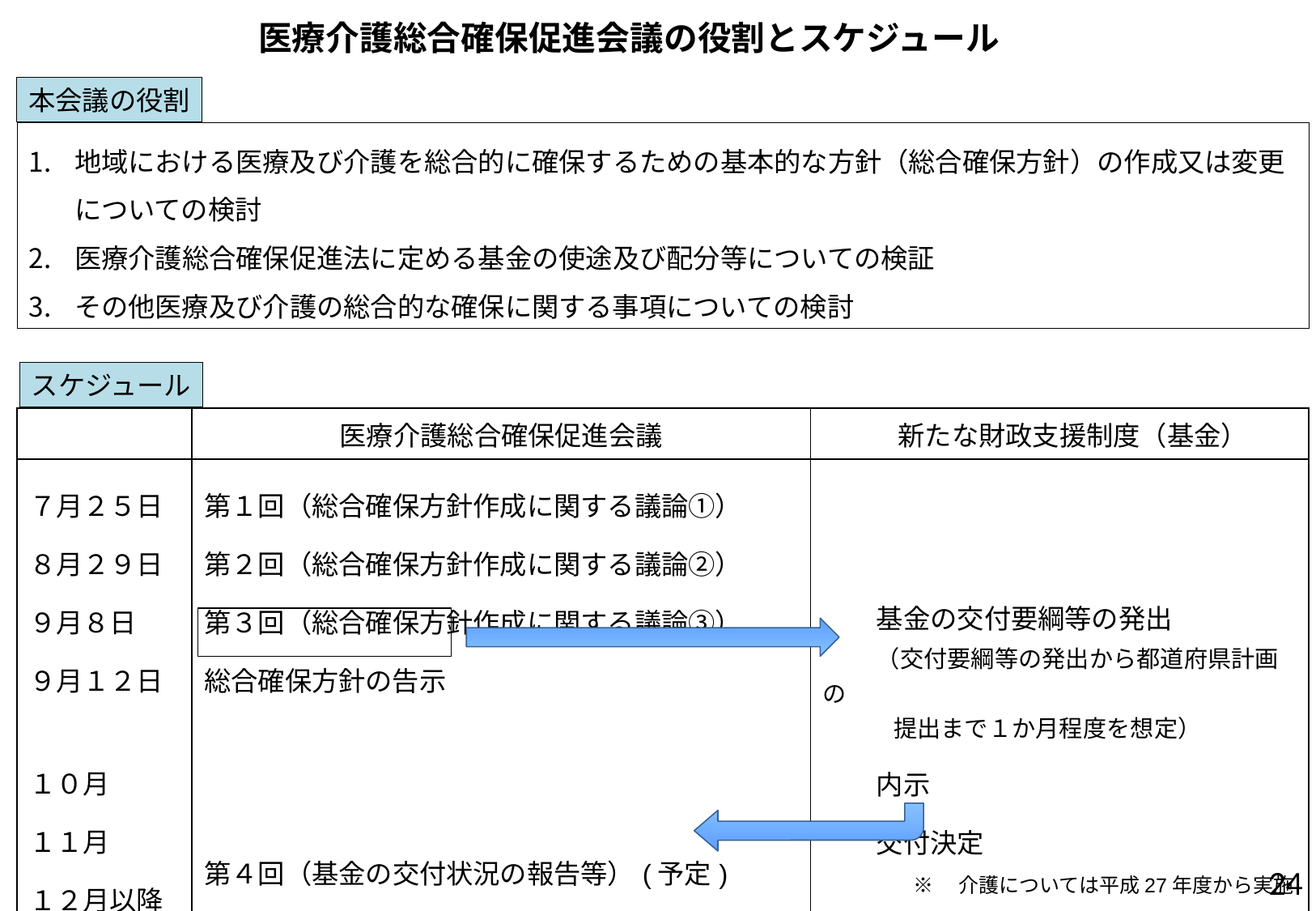

医療介護総合確保促進会議の役割とスケジュール
本会議の役割
地域における医療及び介護を総合的に確保するための基本的な方針（総合確保方針）の作成又は変更についての検討
医療介護総合確保促進法に定める基金の使途及び配分等についての検証
その他医療及び介護の総合的な確保に関する事項についての検討
スケジュール
|  | 医療介護総合確保促進会議 | 新たな財政支援制度（基金） |
| --- | --- | --- |
| ７月２５日 ８月２９日 ９月８日 ９月１２日 １０月 １１月　 １２月以降 | 第１回（総合確保方針作成に関する議論①） 第２回（総合確保方針作成に関する議論②） 第３回（総合確保方針作成に関する議論③） 総合確保方針の告示 第４回（基金の交付状況の報告等）(予定) | 基金の交付要綱等の発出 　　（交付要綱等の発出から都道府県計画の 　　　提出まで１か月程度を想定） 　　内示　 　　交付決定 |

24
※　介護については平成27年度から実施